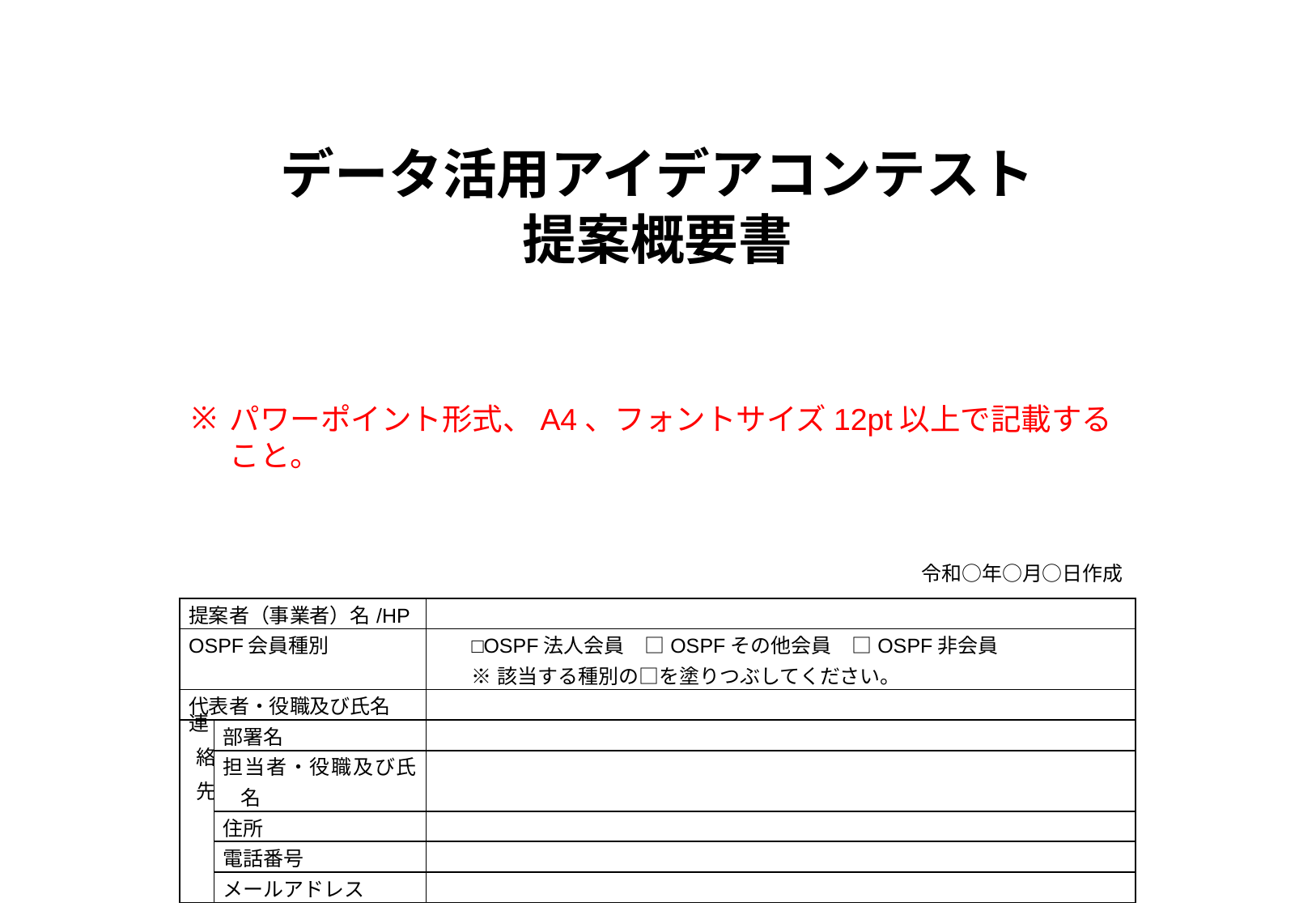

データ活用アイデアコンテスト
提案概要書
パワーポイント形式、A4、フォントサイズ12pt以上で記載すること。
令和○年○月○日作成
| 提案者（事業者）名/HP |  |  |
| --- | --- | --- |
| OSPF会員種別 |  | □OSPF法人会員　□OSPFその他会員　□OSPF非会員　 ※該当する種別の□を塗りつぶしてください。 |
| 代表者・役職及び氏名 |  |  |
| 連　絡　先 | 部署名 |  |
|  | 担当者・役職及び氏名 |  |
|  | 住所 |  |
|  | 電話番号 |  |
|  | メールアドレス |  |